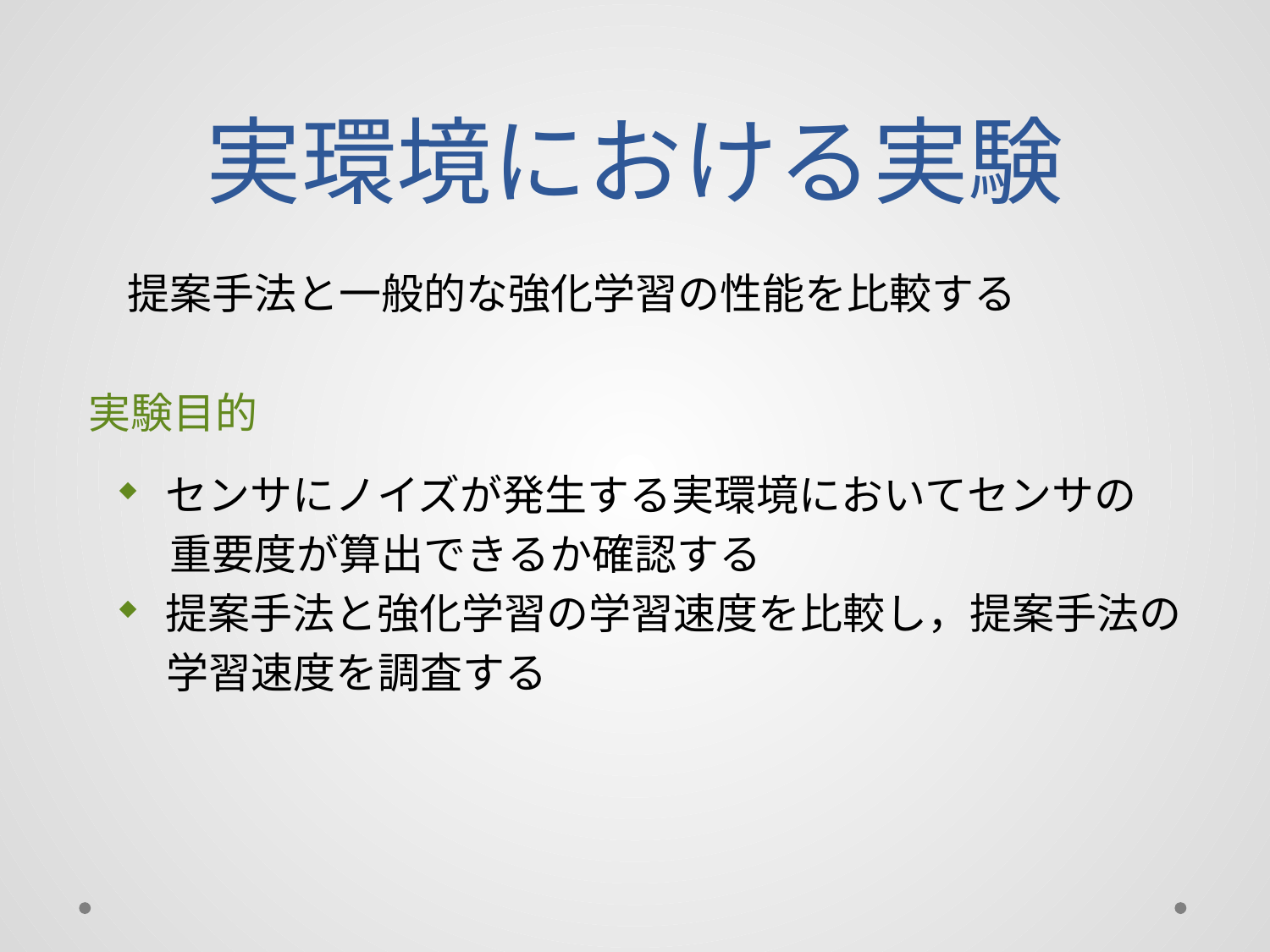

# 実環境における実験
提案手法と一般的な強化学習の性能を比較する
実験目的
センサにノイズが発生する実環境においてセンサの
　 重要度が算出できるか確認する
提案手法と強化学習の学習速度を比較し，提案手法の
    学習速度を調査する